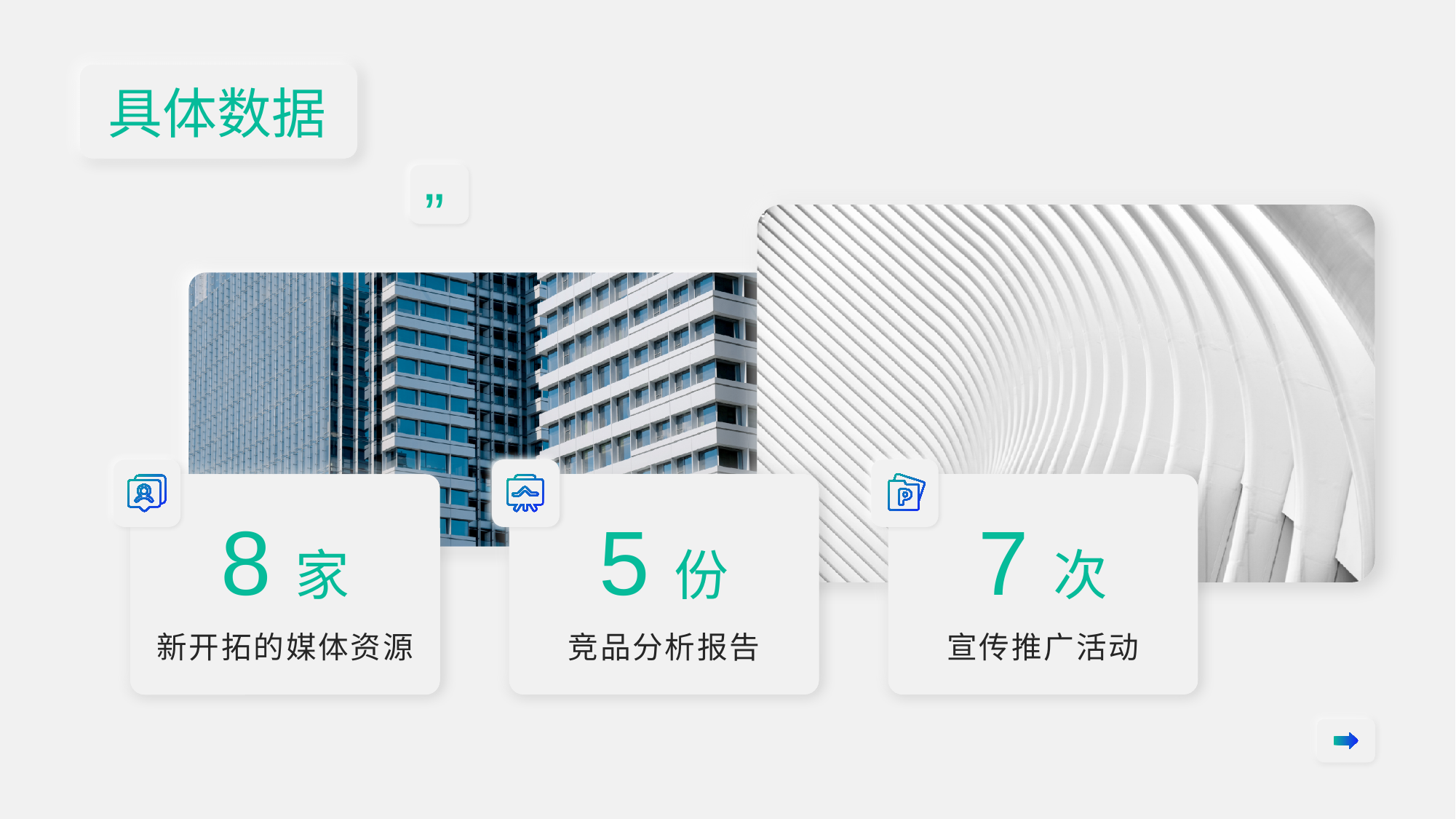

具体数据

”

8家
新开拓的媒体资源

5份
竞品分析报告

7次
宣传推广活动